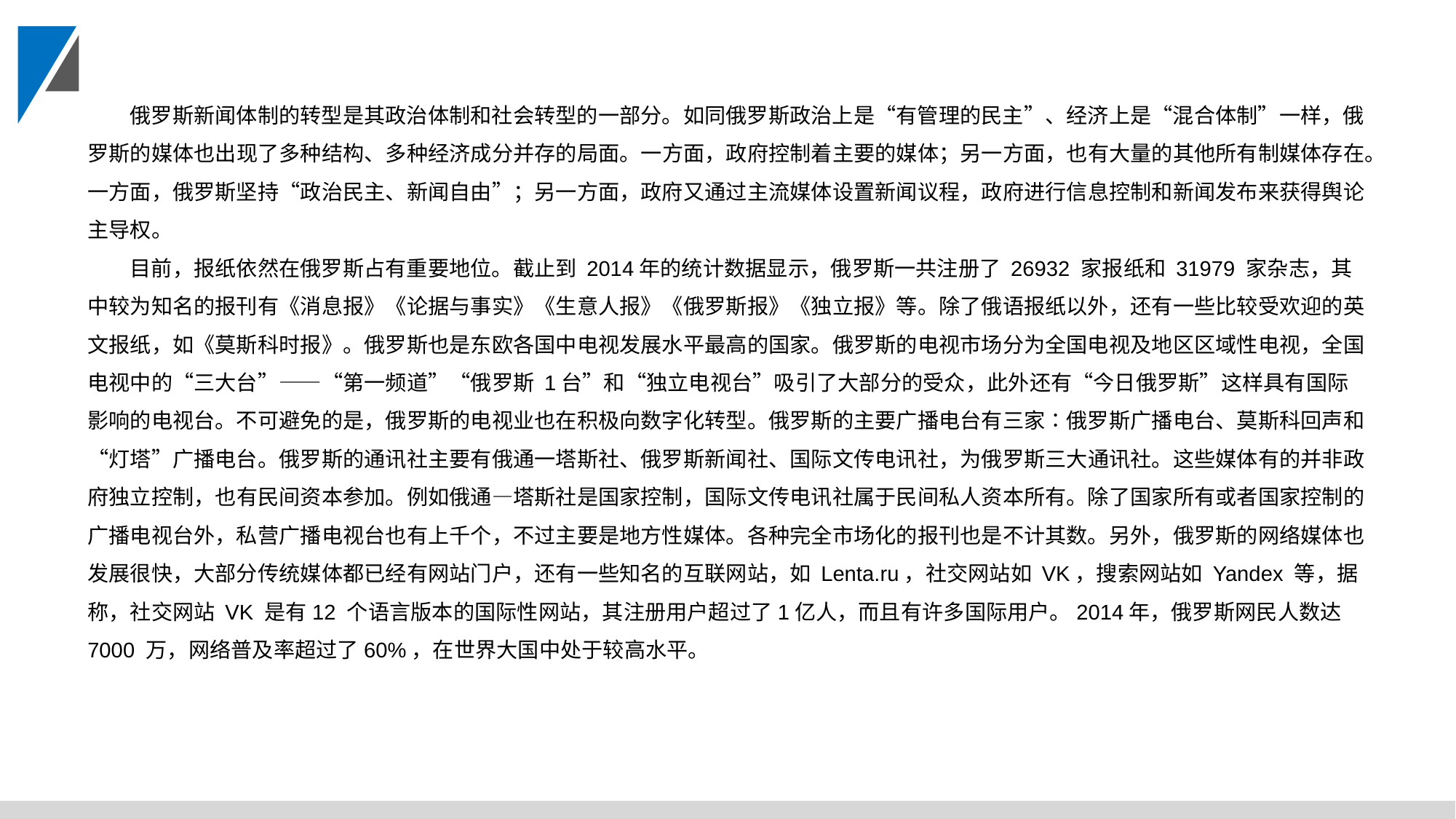

俄罗斯新闻体制的转型是其政治体制和社会转型的一部分。如同俄罗斯政治上是“有管理的民主”、经济上是“混合体制”一样，俄罗斯的媒体也出现了多种结构、多种经济成分并存的局面。一方面，政府控制着主要的媒体；另一方面，也有大量的其他所有制媒体存在。一方面，俄罗斯坚持“政治民主、新闻自由”；另一方面，政府又通过主流媒体设置新闻议程，政府进行信息控制和新闻发布来获得舆论主导权。
目前，报纸依然在俄罗斯占有重要地位。截止到 2014年的统计数据显示，俄罗斯一共注册了 26932 家报纸和 31979 家杂志，其中较为知名的报刊有《消息报》《论据与事实》《生意人报》《俄罗斯报》《独立报》等。除了俄语报纸以外，还有一些比较受欢迎的英文报纸，如《莫斯科时报》。俄罗斯也是东欧各国中电视发展水平最高的国家。俄罗斯的电视市场分为全国电视及地区区域性电视，全国电视中的“三大台”——“第一频道”“俄罗斯 1台”和“独立电视台”吸引了大部分的受众，此外还有“今日俄罗斯”这样具有国际影响的电视台。不可避免的是，俄罗斯的电视业也在积极向数字化转型。俄罗斯的主要广播电台有三家∶俄罗斯广播电台、莫斯科回声和“灯塔”广播电台。俄罗斯的通讯社主要有俄通一塔斯社、俄罗斯新闻社、国际文传电讯社，为俄罗斯三大通讯社。这些媒体有的并非政府独立控制，也有民间资本参加。例如俄通—塔斯社是国家控制，国际文传电讯社属于民间私人资本所有。除了国家所有或者国家控制的广播电视台外，私营广播电视台也有上千个，不过主要是地方性媒体。各种完全市场化的报刊也是不计其数。另外，俄罗斯的网络媒体也发展很快，大部分传统媒体都已经有网站门户，还有一些知名的互联网站，如 Lenta.ru，社交网站如 VK，搜索网站如 Yandex 等，据称，社交网站 VK 是有12 个语言版本的国际性网站，其注册用户超过了1亿人，而且有许多国际用户。2014年，俄罗斯网民人数达 7000 万，网络普及率超过了60%，在世界大国中处于较高水平。